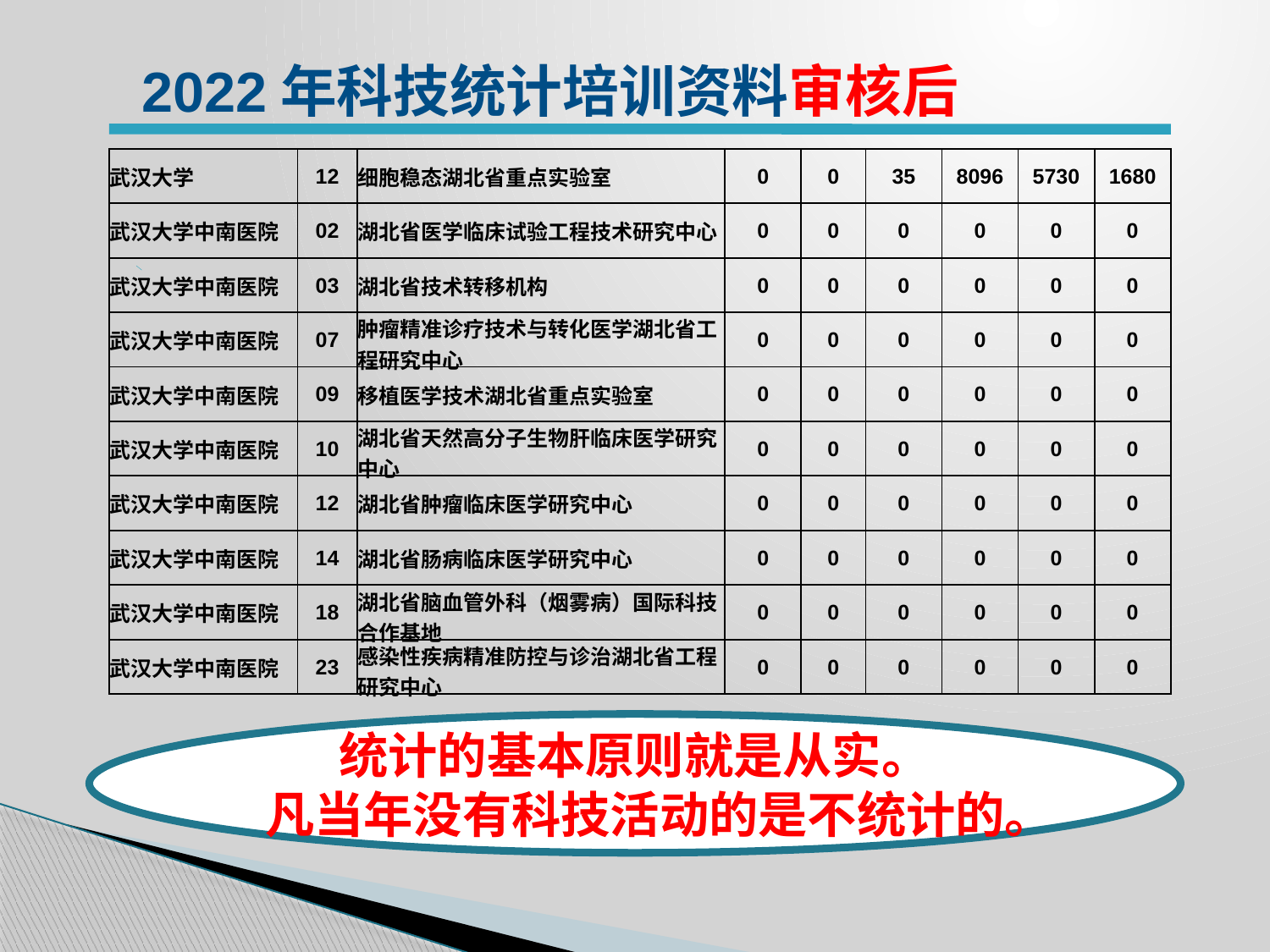

2022年科技统计培训资料审核后
| 武汉大学 | 12 | 细胞稳态湖北省重点实验室 | 0 | 0 | 35 | 8096 | 5730 | 1680 |
| --- | --- | --- | --- | --- | --- | --- | --- | --- |
| 武汉大学中南医院 | 02 | 湖北省医学临床试验工程技术研究中心 | 0 | 0 | 0 | 0 | 0 | 0 |
| 武汉大学中南医院 | 03 | 湖北省技术转移机构 | 0 | 0 | 0 | 0 | 0 | 0 |
| 武汉大学中南医院 | 07 | 肿瘤精准诊疗技术与转化医学湖北省工程研究中心 | 0 | 0 | 0 | 0 | 0 | 0 |
| 武汉大学中南医院 | 09 | 移植医学技术湖北省重点实验室 | 0 | 0 | 0 | 0 | 0 | 0 |
| 武汉大学中南医院 | 10 | 湖北省天然高分子生物肝临床医学研究中心 | 0 | 0 | 0 | 0 | 0 | 0 |
| 武汉大学中南医院 | 12 | 湖北省肿瘤临床医学研究中心 | 0 | 0 | 0 | 0 | 0 | 0 |
| 武汉大学中南医院 | 14 | 湖北省肠病临床医学研究中心 | 0 | 0 | 0 | 0 | 0 | 0 |
| 武汉大学中南医院 | 18 | 湖北省脑血管外科（烟雾病）国际科技合作基地 | 0 | 0 | 0 | 0 | 0 | 0 |
| 武汉大学中南医院 | 23 | 感染性疾病精准防控与诊治湖北省工程研究中心 | 0 | 0 | 0 | 0 | 0 | 0 |
统计的基本原则就是从实。
凡当年没有科技活动的是不统计的。